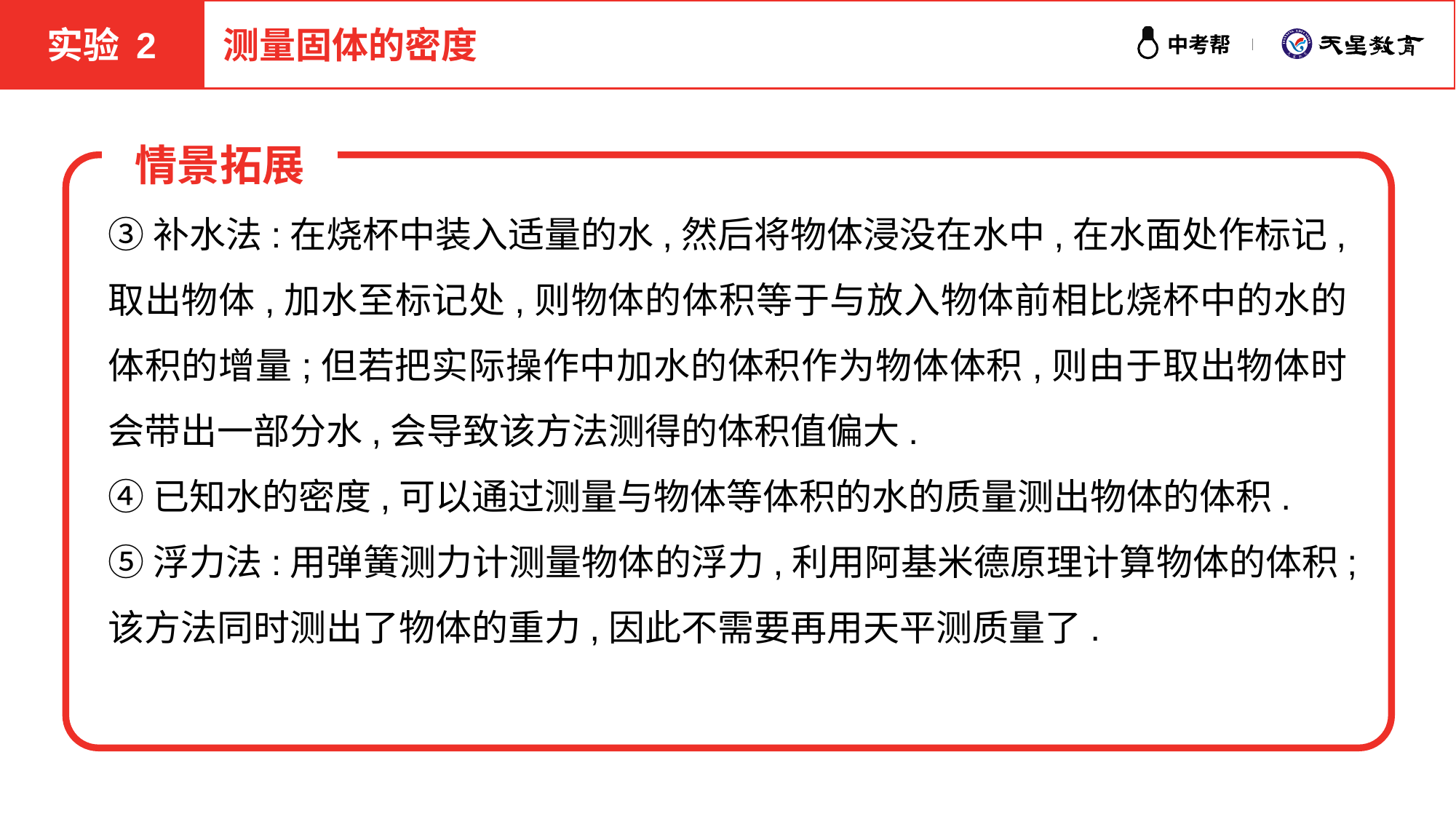

实验 2
测量固体的密度
情景拓展

③补水法:在烧杯中装入适量的水,然后将物体浸没在水中,在水面处作标记,取出物体,加水至标记处,则物体的体积等于与放入物体前相比烧杯中的水的体积的增量;但若把实际操作中加水的体积作为物体体积,则由于取出物体时会带出一部分水,会导致该方法测得的体积值偏大.
④已知水的密度,可以通过测量与物体等体积的水的质量测出物体的体积.
⑤浮力法:用弹簧测力计测量物体的浮力,利用阿基米德原理计算物体的体积;该方法同时测出了物体的重力,因此不需要再用天平测质量了.